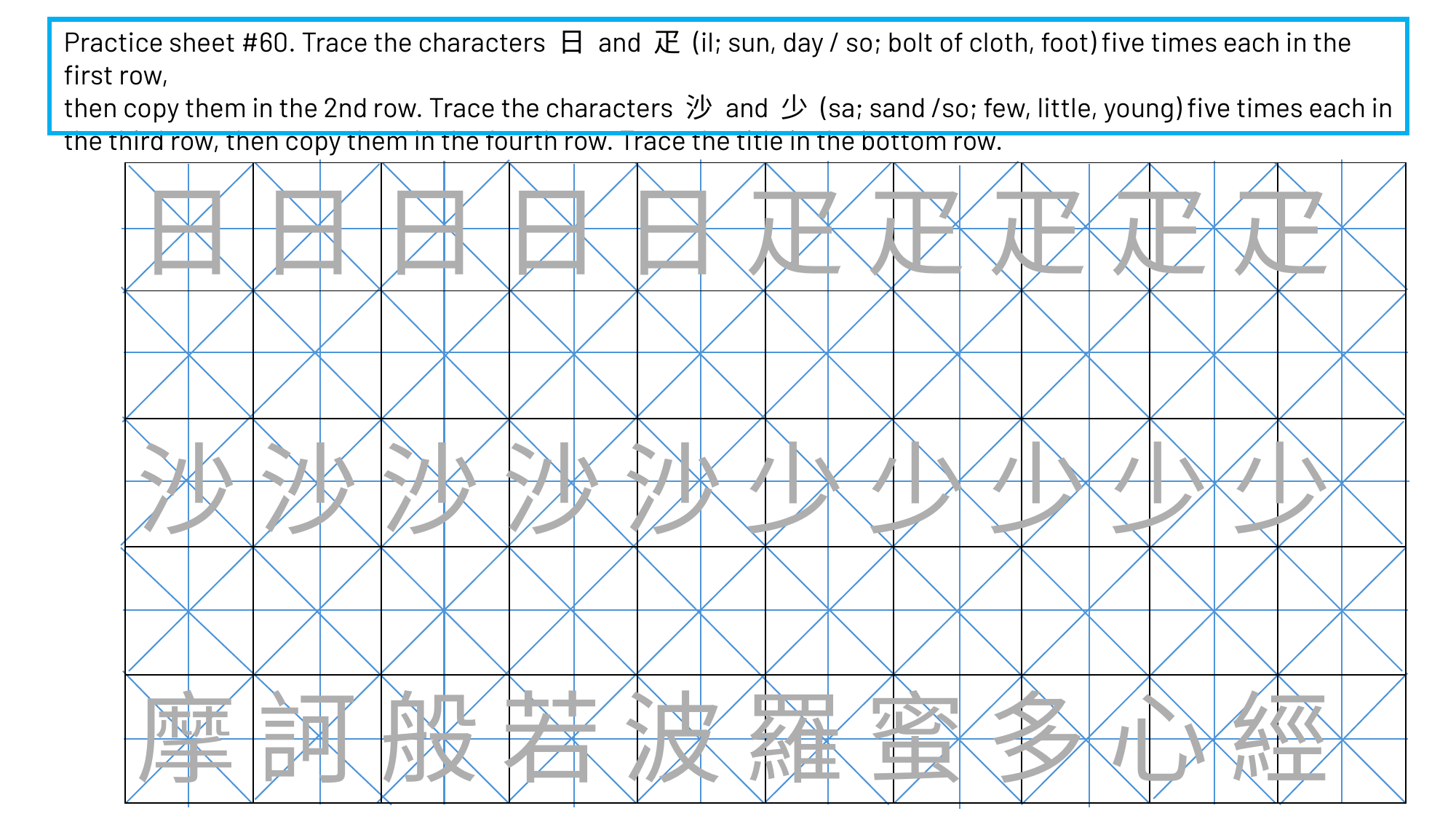

Practice sheet #60. Trace the characters 日 and 疋 (il; sun, day / so; bolt of cloth, foot) five times each in the first row,
then copy them in the 2nd row. Trace the characters 沙 and 少 (sa; sand /so; few, little, young) five times each in the third row, then copy them in the fourth row. Trace the title in the bottom row.
|  |  |  |  |  |  |  |  |  |  |
| --- | --- | --- | --- | --- | --- | --- | --- | --- | --- |
|  |  |  |  |  |  |  |  |  |  |
|  |  |  |  |  |  |  |  |  |  |
|  |  |  |  |  |  |  |  |  |  |
|  |  |  |  |  |  |  |  |  |  |
日 日 日 日 日 疋 疋 疋 疋 疋

沙 沙 沙 沙 沙 少 少 少 少 少
摩 訶 般 若 波 羅 蜜 多 心 經